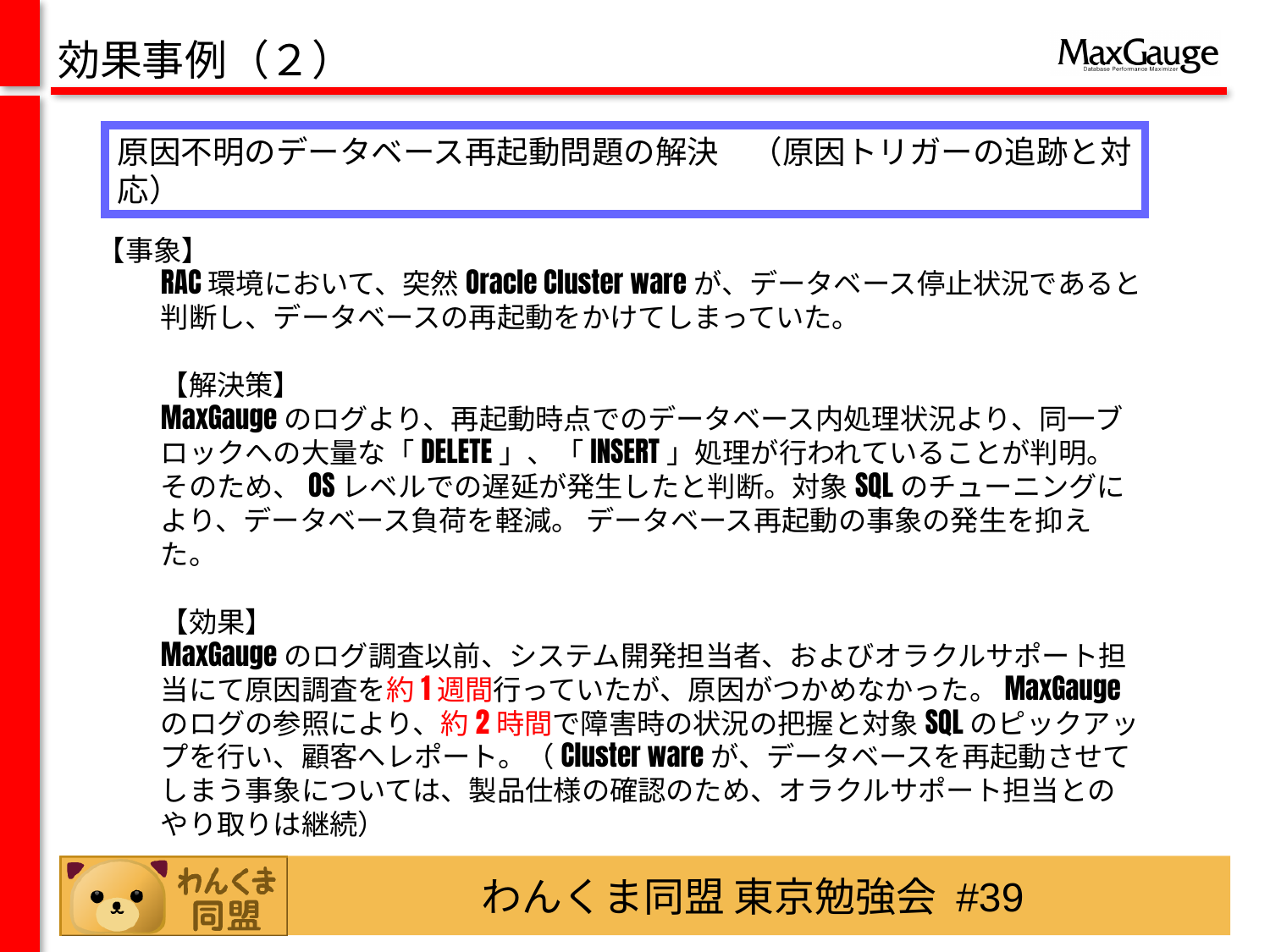

効果事例（２）
原因不明のデータベース再起動問題の解決　（原因トリガーの追跡と対応）
【事象】
RAC環境において、突然Oracle Cluster wareが、データベース停止状況であると判断し、データベースの再起動をかけてしまっていた。

【解決策】
MaxGaugeのログより、再起動時点でのデータベース内処理状況より、同一ブロックへの大量な「DELETE」、「INSERT」処理が行われていることが判明。 そのため、OSレベルでの遅延が発生したと判断。対象SQLのチューニングにより、データベース負荷を軽減。 データベース再起動の事象の発生を抑えた。

【効果】
MaxGaugeのログ調査以前、システム開発担当者、およびオラクルサポート担当にて原因調査を約1週間行っていたが、原因がつかめなかった。MaxGaugeのログの参照により、約2時間で障害時の状況の把握と対象SQLのピックアップを行い、顧客へレポート。（Cluster wareが、データベースを再起動させてしまう事象については、製品仕様の確認のため、オラクルサポート担当とのやり取りは継続）